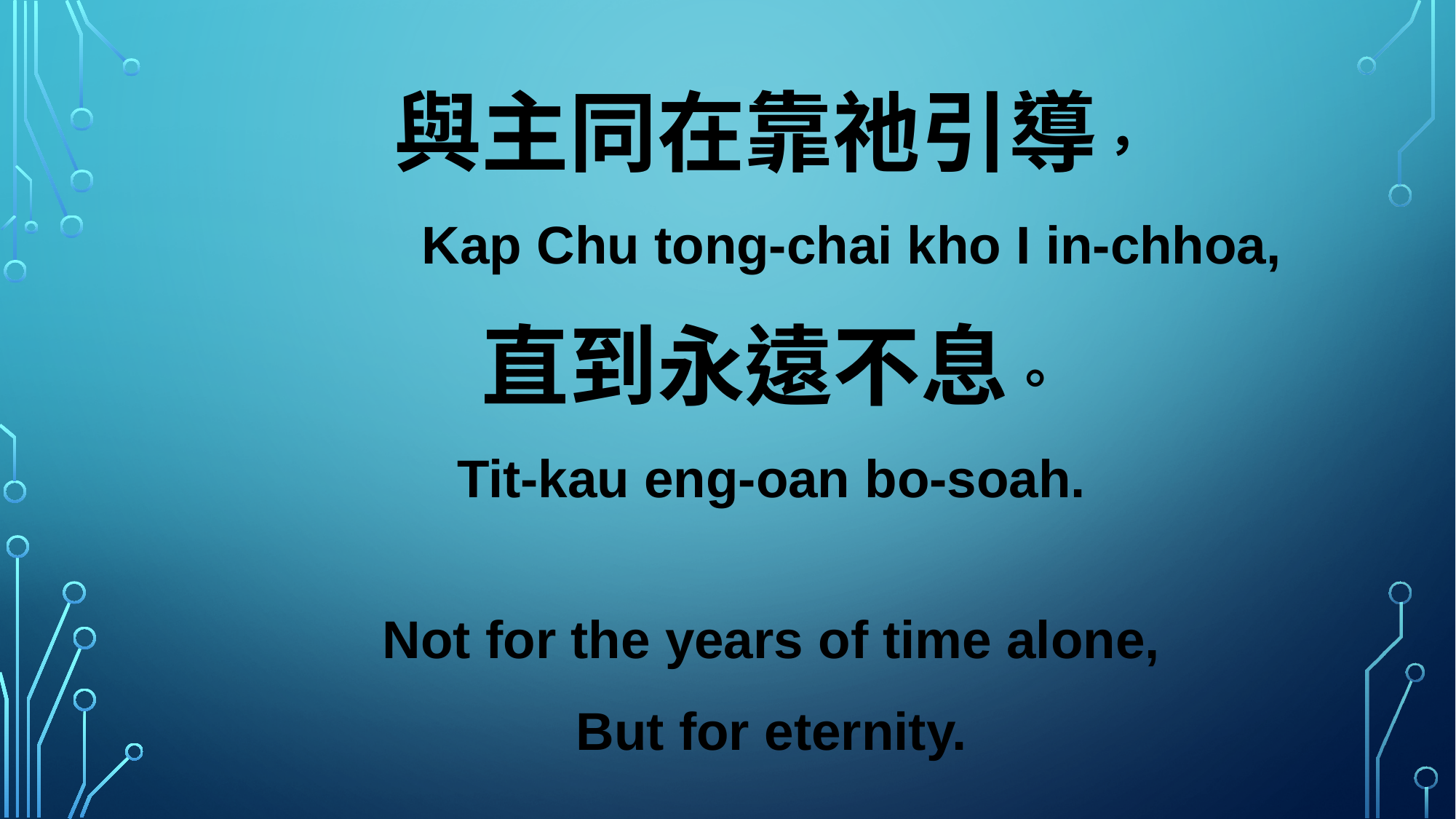

與主同在靠祂引導，
           Kap Chu tong-chai kho I in-chhoa,
直到永遠不息。
Tit-kau eng-oan bo-soah.

Not for the years of time alone,
But for eternity.